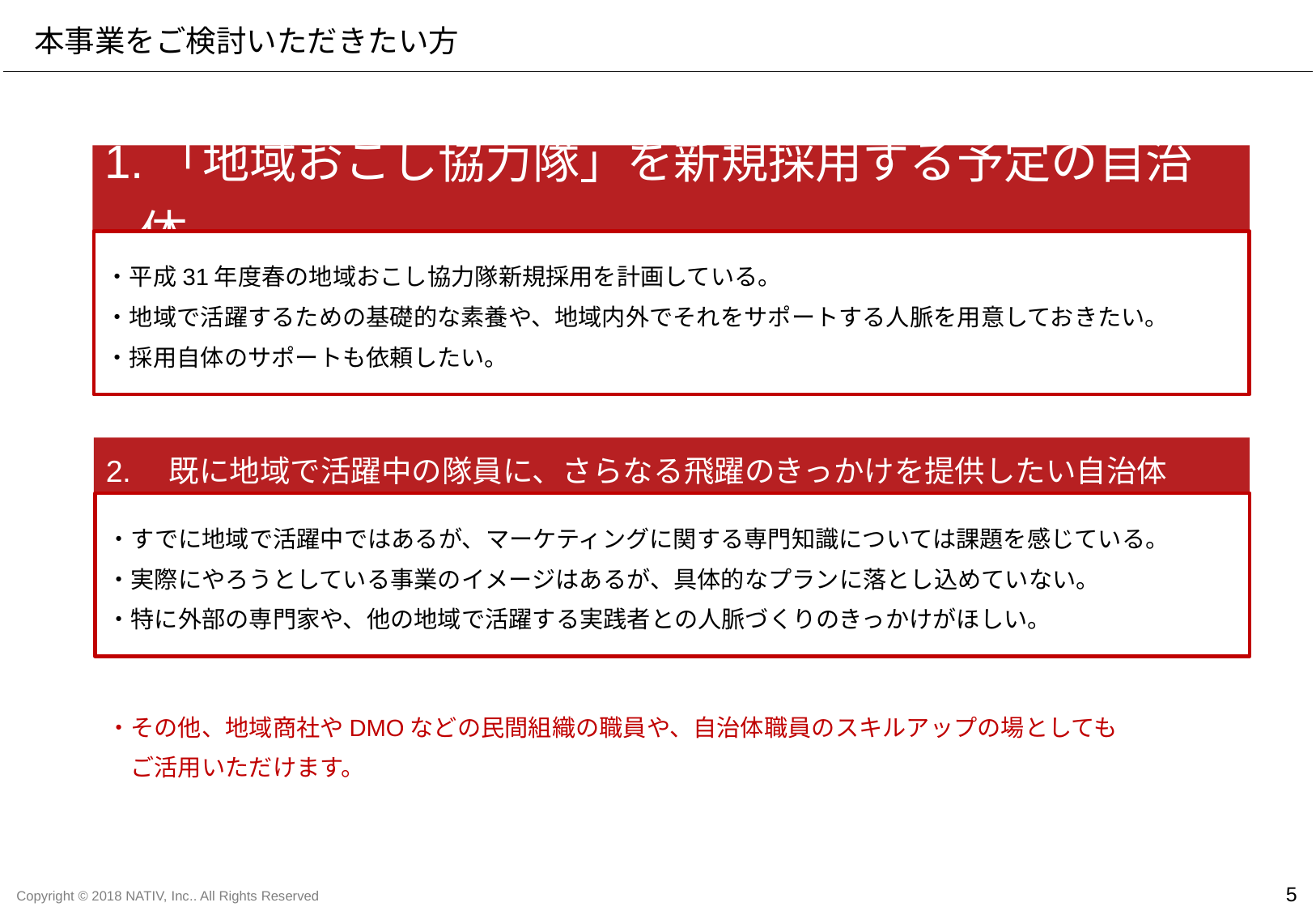

本事業をご検討いただきたい方
1.「地域おこし協力隊」を新規採用する予定の自治体
・平成31年度春の地域おこし協力隊新規採用を計画している。
・地域で活躍するための基礎的な素養や、地域内外でそれをサポートする人脈を用意しておきたい。
・採用自体のサポートも依頼したい。
2.　既に地域で活躍中の隊員に、さらなる飛躍のきっかけを提供したい自治体
・すでに地域で活躍中ではあるが、マーケティングに関する専門知識については課題を感じている。
・実際にやろうとしている事業のイメージはあるが、具体的なプランに落とし込めていない。
・特に外部の専門家や、他の地域で活躍する実践者との人脈づくりのきっかけがほしい。
・その他、地域商社やDMOなどの民間組織の職員や、自治体職員のスキルアップの場としても
　ご活用いただけます。